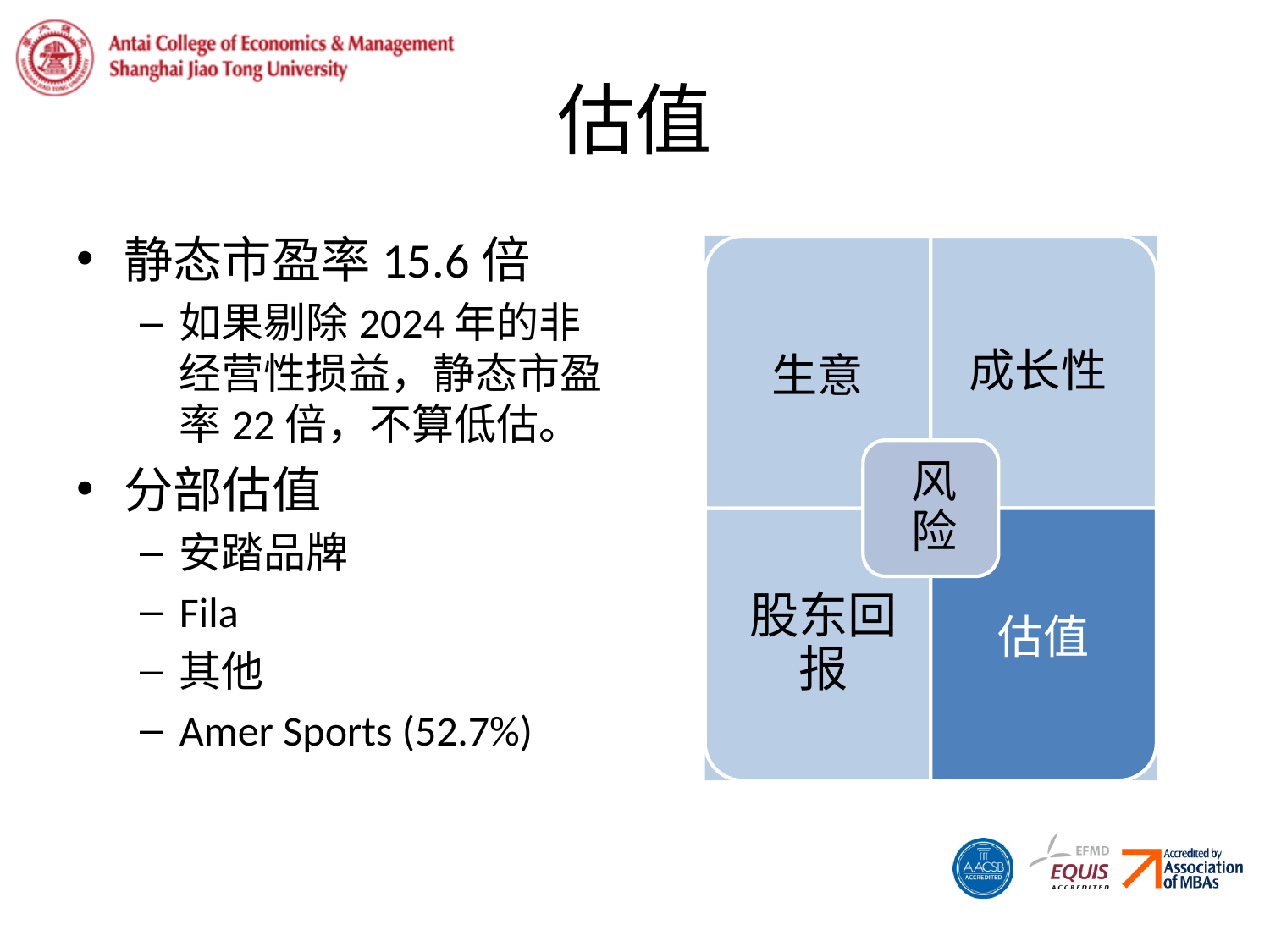

# 估值
静态市盈率15.6倍
如果剔除2024年的非经营性损益，静态市盈率22倍，不算低估。
分部估值
安踏品牌
Fila
其他
Amer Sports (52.7%)

生意
成长性
股东回报
估值
风险